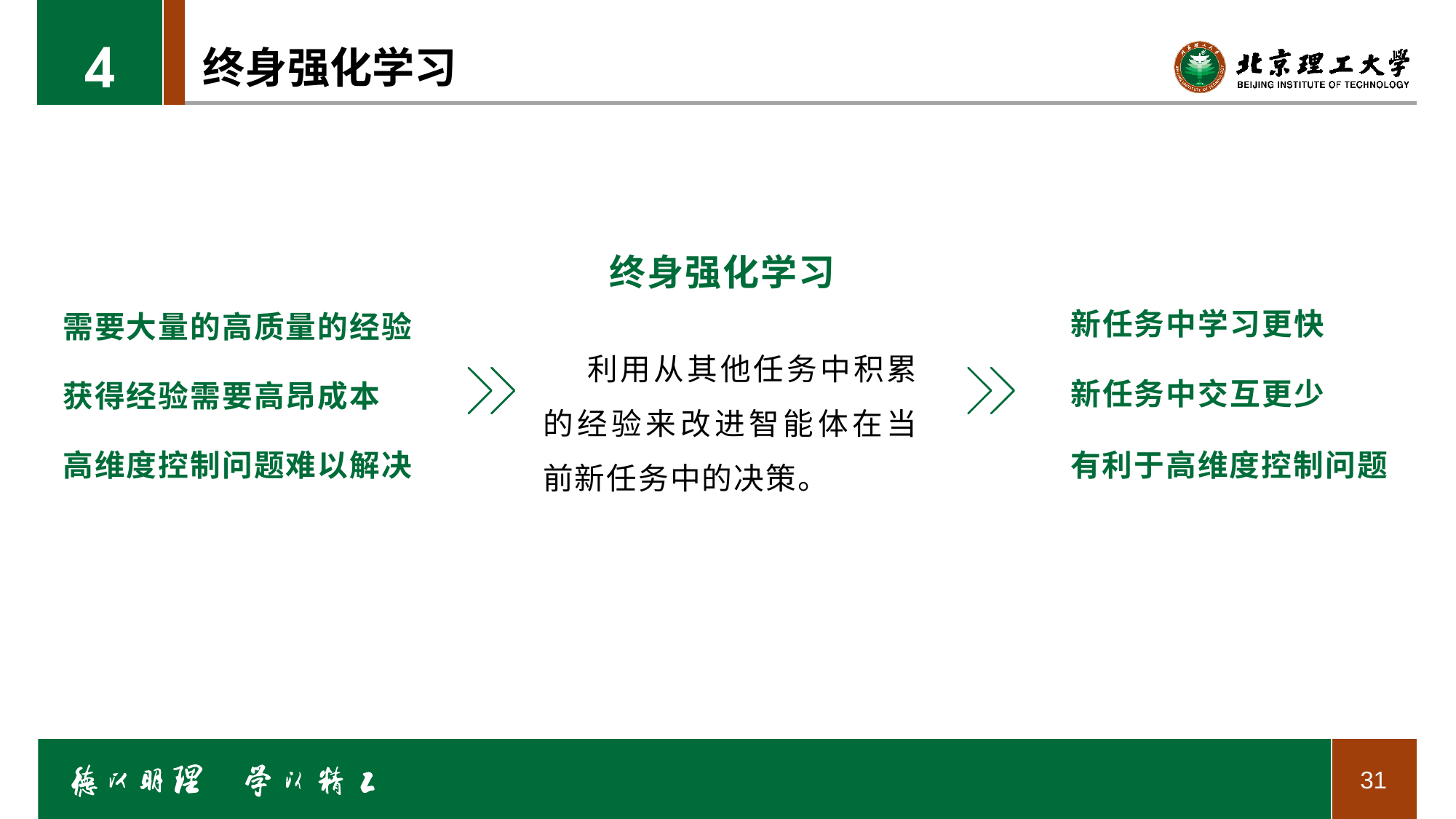

4
# 终身强化学习
终身强化学习
    利用从其他任务中积累的经验来改进智能体在当前新任务中的决策。
新任务中学习更快
需要大量的高质量的经验

新任务中交互更少
获得经验需要高昂成本
高维度控制问题难以解决
有利于高维度控制问题